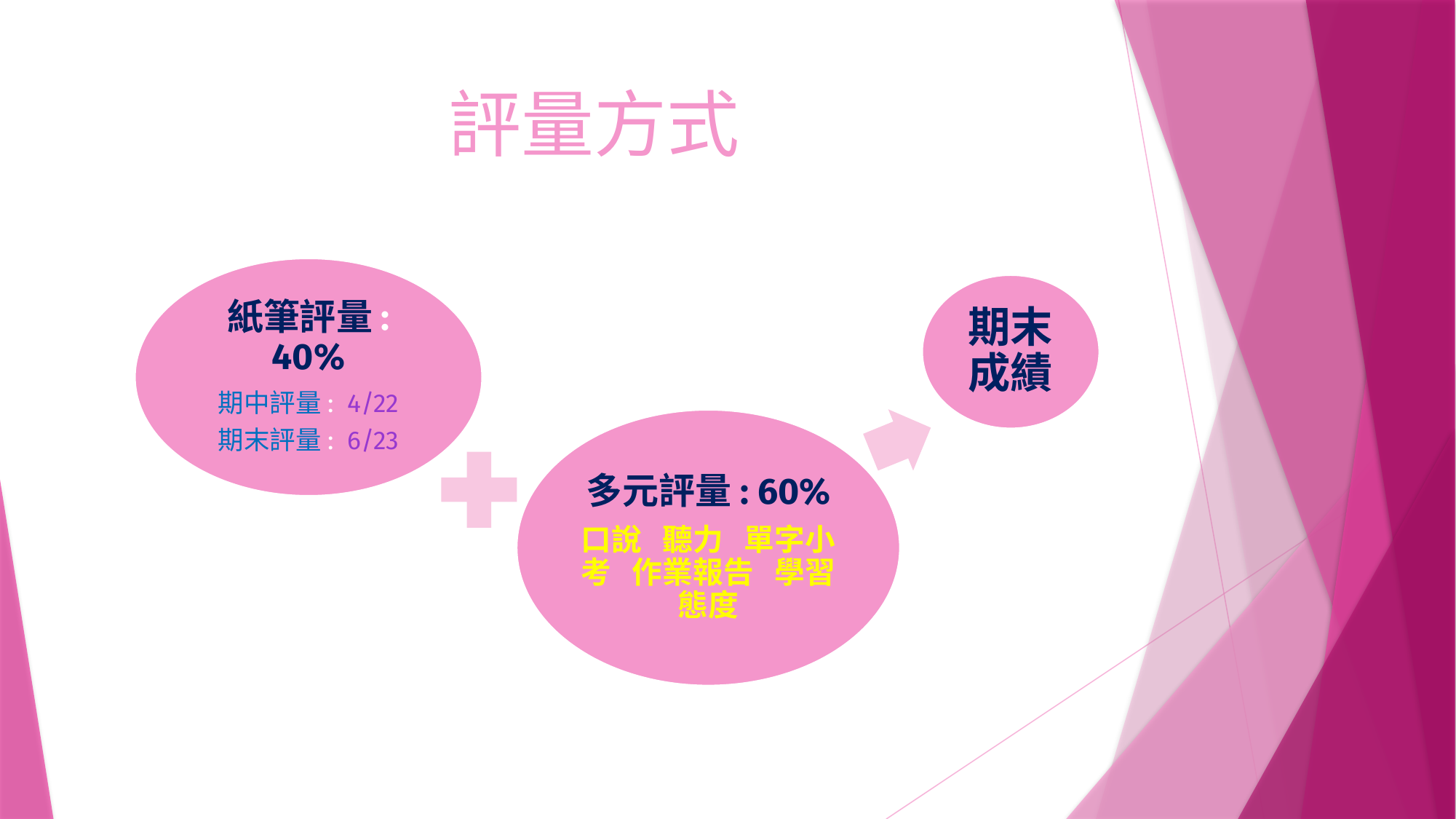

# 評量方式
紙筆評量: 40%
期中評量:  4/22
期末評量:  6/23

多元評量: 60%
口說   聽力   單字小考   作業報告   學習態度

期末成績